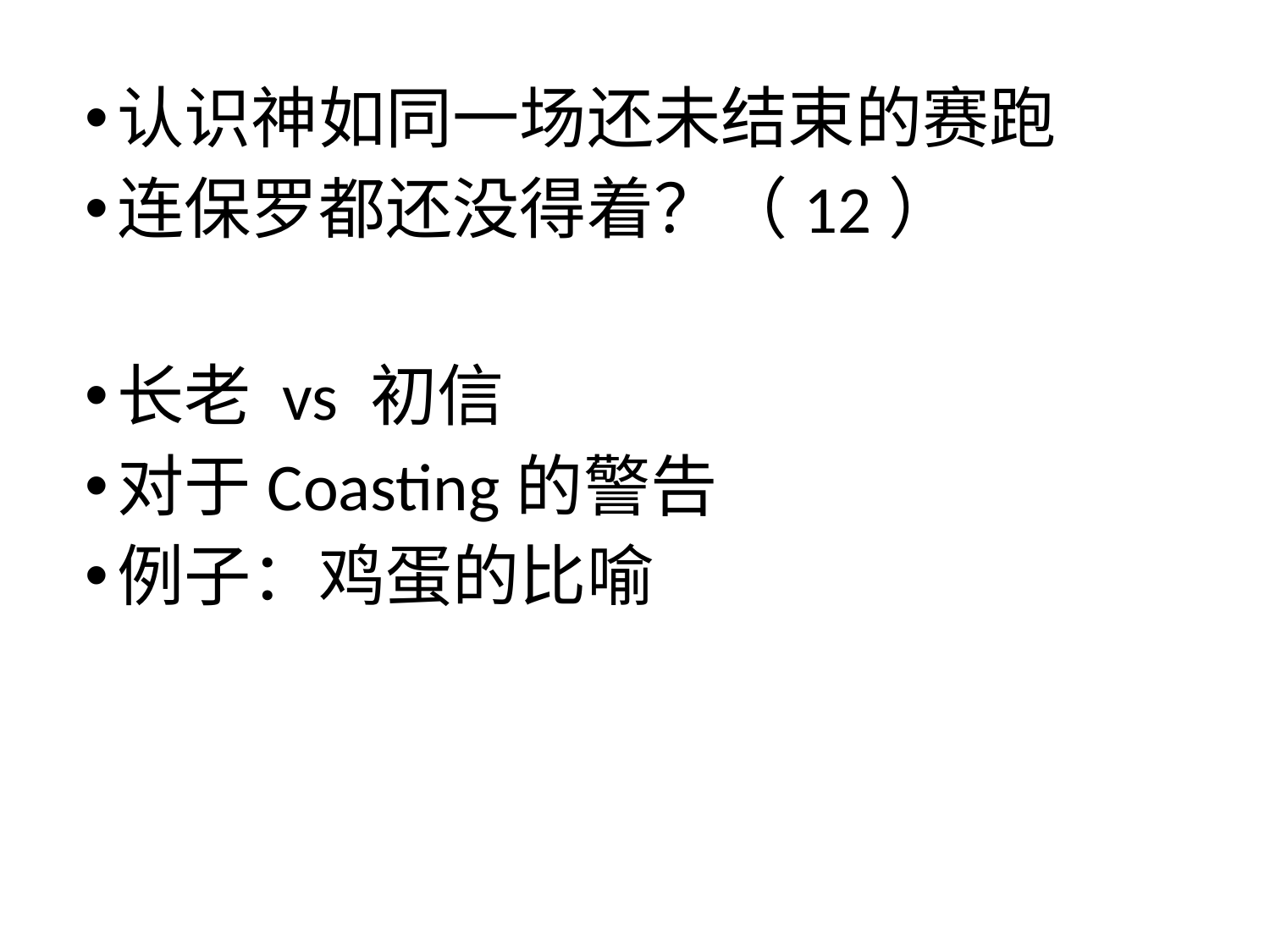

认识神如同一场还未结束的赛跑
连保罗都还没得着？（12）

长老 vs 初信
对于Coasting的警告
例子：鸡蛋的比喻